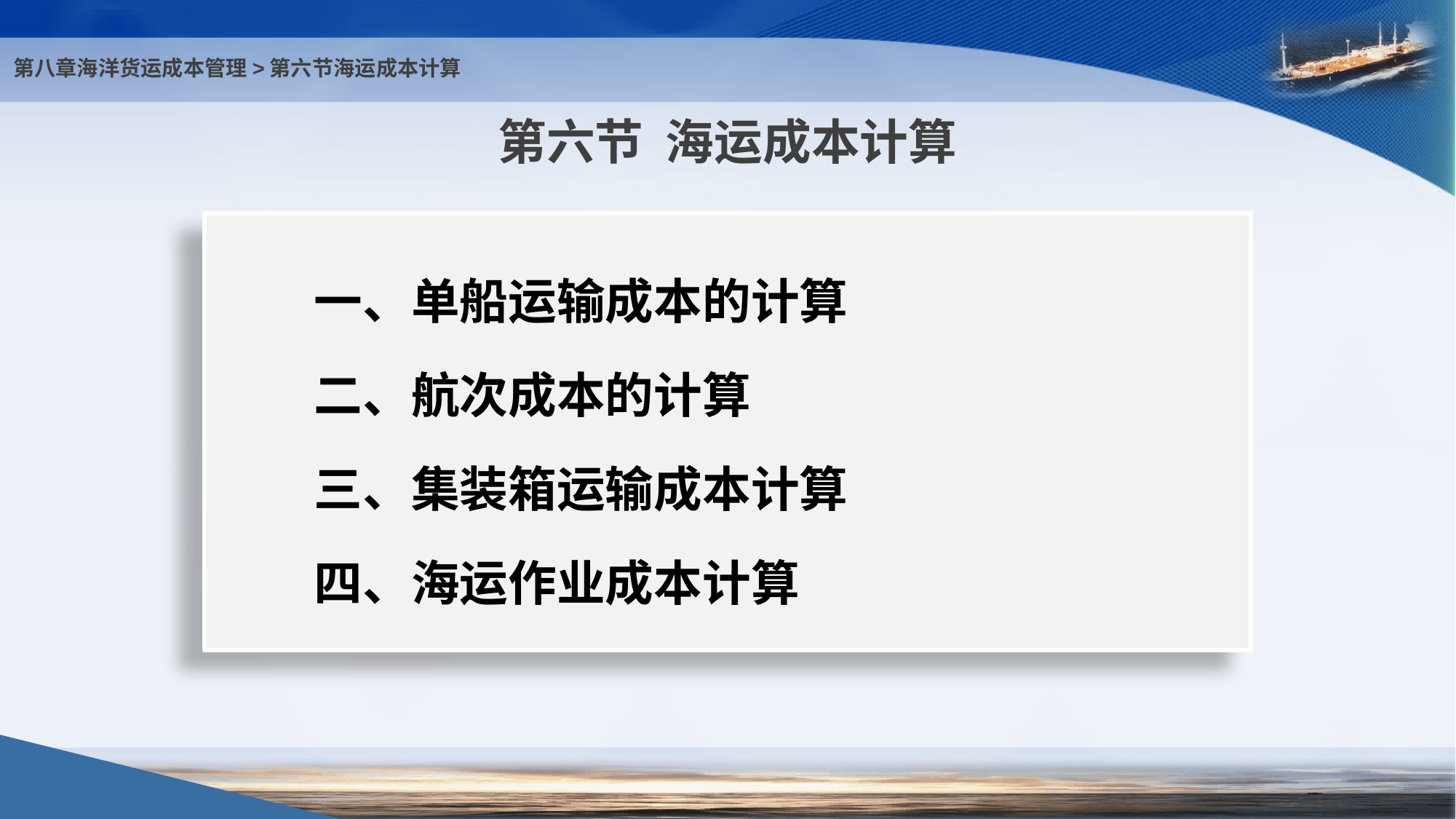

第八章海洋货运成本管理>第六节海运成本计算
# 第六节  海运成本计算
一、单船运输成本的计算
二、航次成本的计算
三、集装箱运输成本计算
四、海运作业成本计算